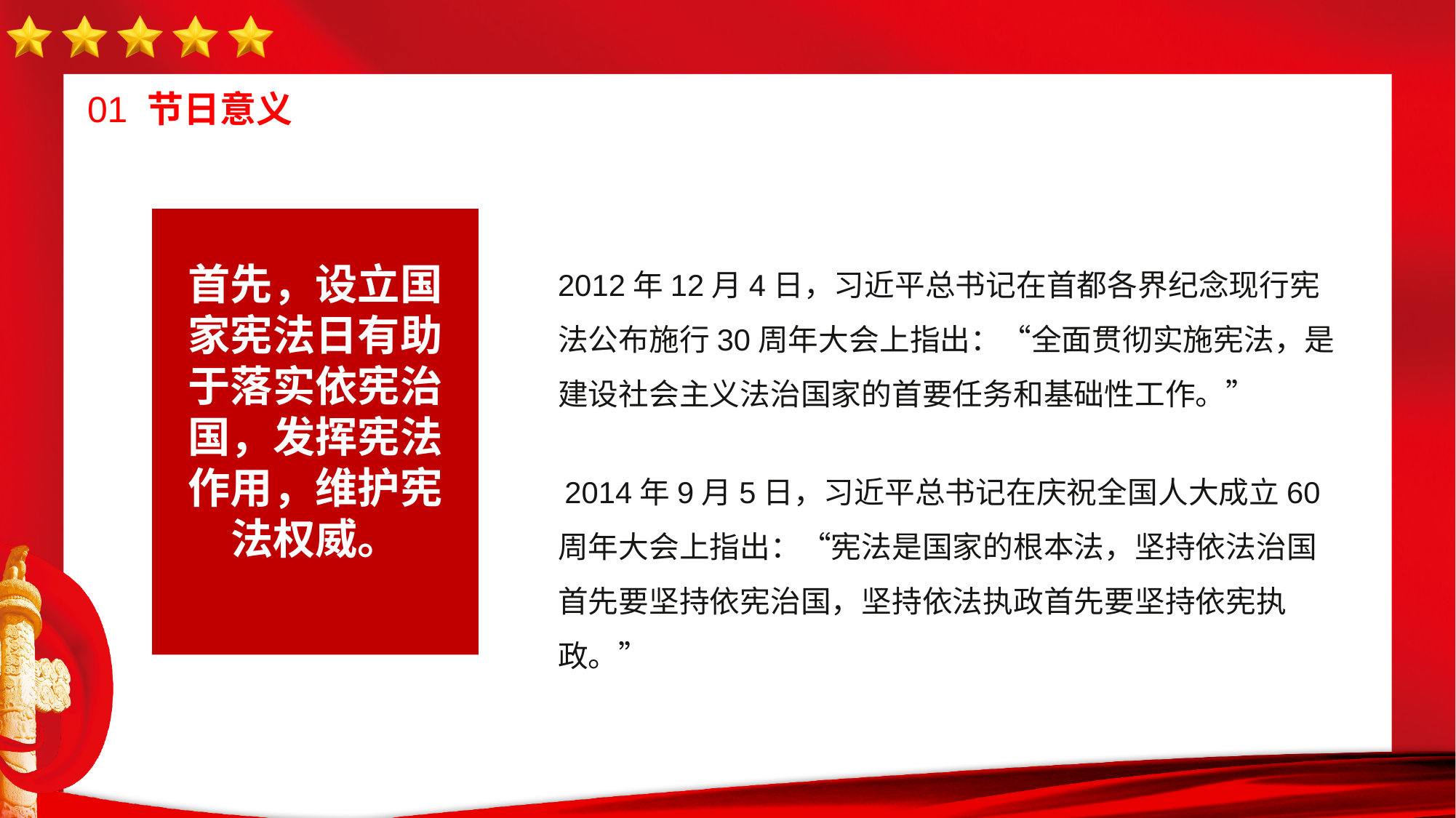

首先，设立国家宪法日有助于落实依宪治国，发挥宪法作用，维护宪法权威。

2012年12月4日，习近平总书记在首都各界纪念现行宪法公布施行30周年大会上指出：“全面贯彻实施宪法，是建设社会主义法治国家的首要任务和基础性工作。”

 2014年9月5日，习近平总书记在庆祝全国人大成立60周年大会上指出：“宪法是国家的根本法，坚持依法治国首先要坚持依宪治国，坚持依法执政首先要坚持依宪执政。”